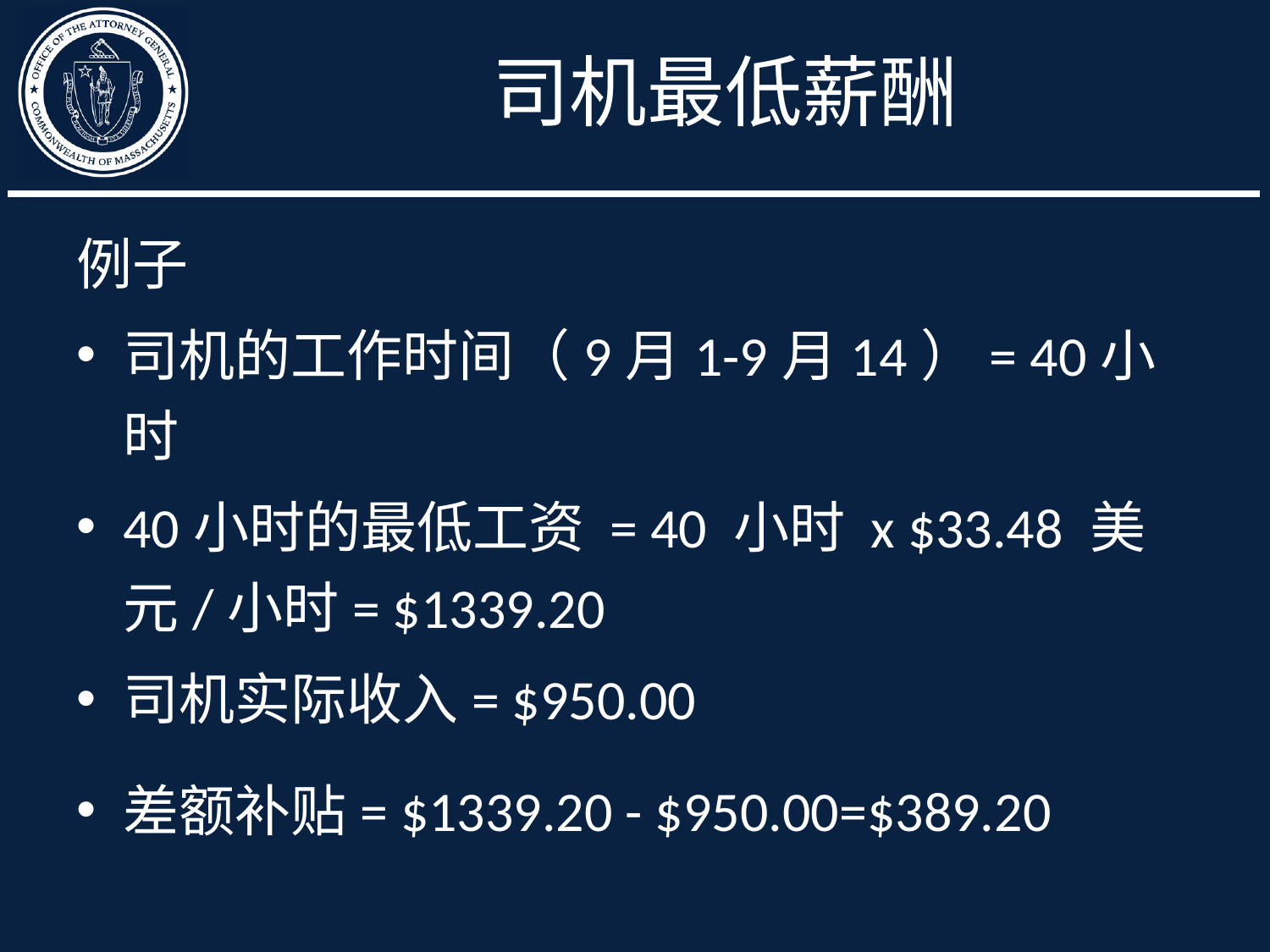

# 司机最低薪酬
例子
司机的工作时间（9月1-9月14）= 40小时
40小时的最低工资 = 40 小时 x $33.48 美元/小时= $1339.20
司机实际收入= $950.00
差额补贴= $1339.20 - $950.00=$389.20